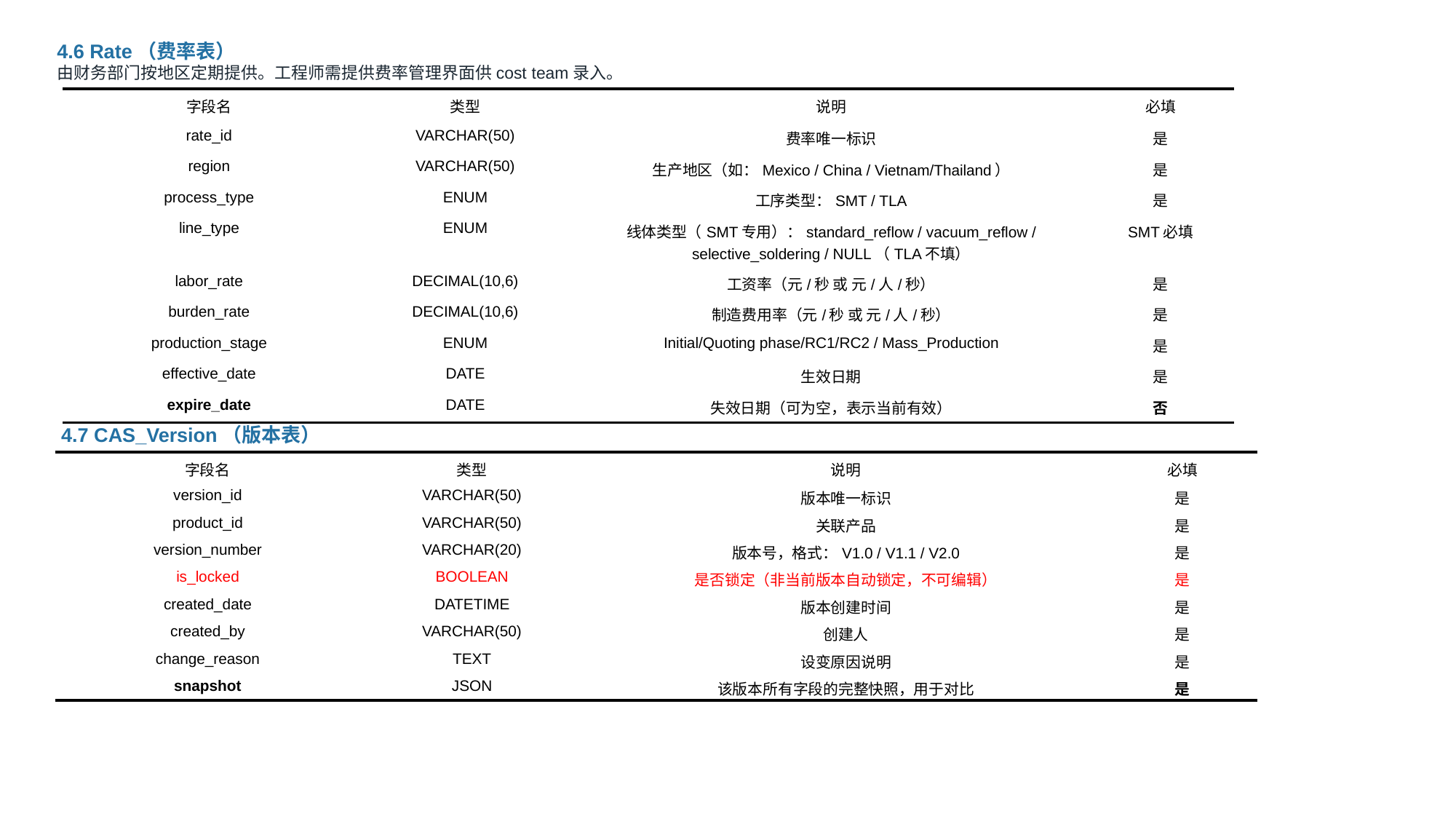

4.6 Rate（费率表）
由财务部门按地区定期提供。工程师需提供费率管理界面供cost team录入。
| 字段名 | 类型 | 说明 | 必填 |
| --- | --- | --- | --- |
| rate\_id | VARCHAR(50) | 费率唯一标识 | 是 |
| region | VARCHAR(50) | 生产地区（如：Mexico / China / Vietnam/Thailand） | 是 |
| process\_type | ENUM | 工序类型：SMT / TLA | 是 |
| line\_type | ENUM | 线体类型（SMT专用）：standard\_reflow / vacuum\_reflow / selective\_soldering / NULL（TLA不填） | SMT必填 |
| labor\_rate | DECIMAL(10,6) | 工资率（元/秒 或 元/人/秒） | 是 |
| burden\_rate | DECIMAL(10,6) | 制造费用率（元/秒 或 元/人/秒） | 是 |
| production\_stage | ENUM | Initial/Quoting phase/RC1/RC2 / Mass\_Production | 是 |
| effective\_date | DATE | 生效日期 | 是 |
| expire\_date | DATE | 失效日期（可为空，表示当前有效） | 否 |
4.7 CAS_Version（版本表）

| 字段名 | 类型 | 说明 | 必填 |
| --- | --- | --- | --- |
| version\_id | VARCHAR(50) | 版本唯一标识 | 是 |
| product\_id | VARCHAR(50) | 关联产品 | 是 |
| version\_number | VARCHAR(20) | 版本号，格式：V1.0 / V1.1 / V2.0 | 是 |
| is\_locked | BOOLEAN | 是否锁定（非当前版本自动锁定，不可编辑） | 是 |
| created\_date | DATETIME | 版本创建时间 | 是 |
| created\_by | VARCHAR(50) | 创建人 | 是 |
| change\_reason | TEXT | 设变原因说明 | 是 |
| snapshot | JSON | 该版本所有字段的完整快照，用于对比 | 是 |